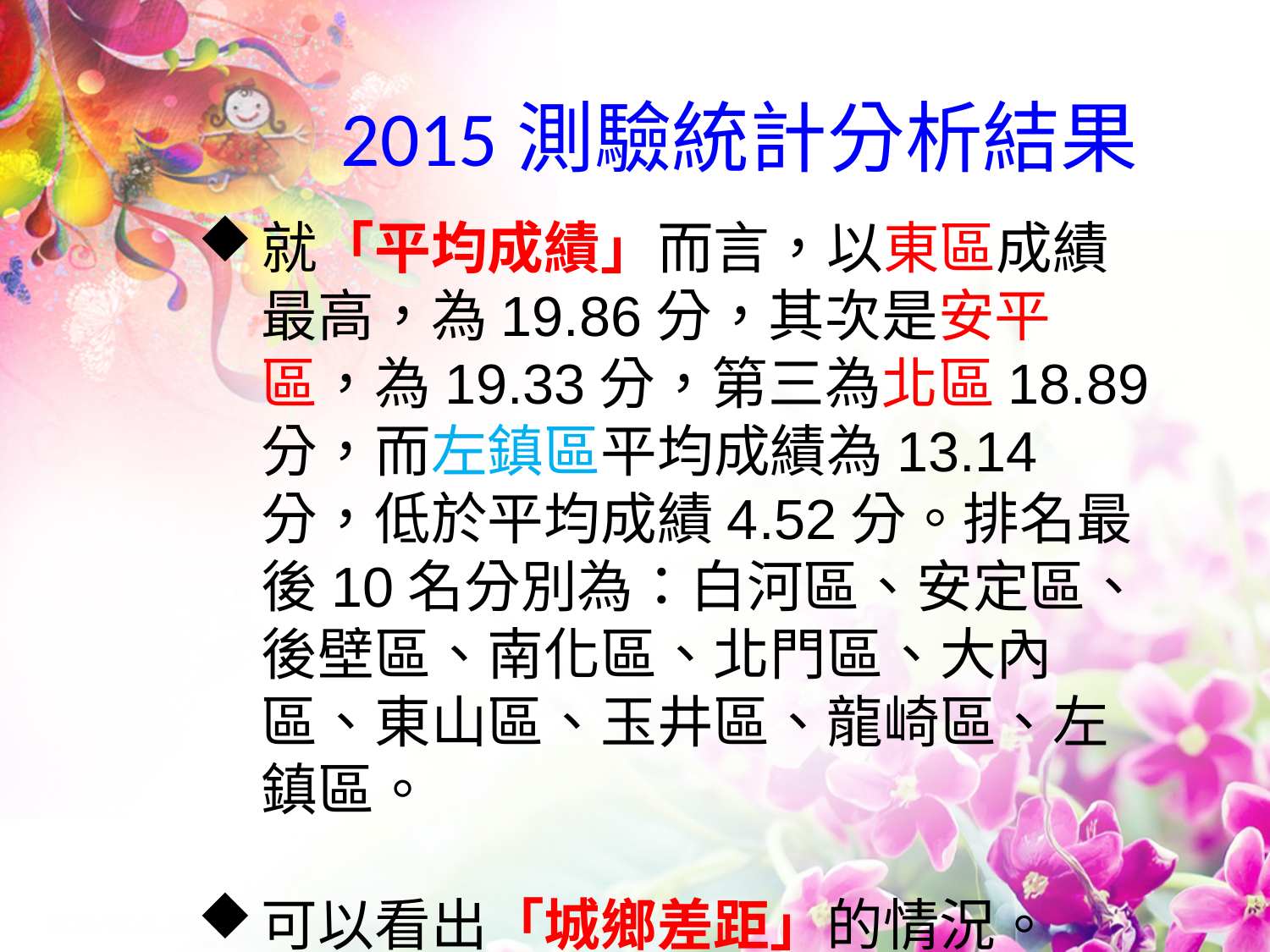

# 2015測驗統計分析結果
就「平均成績」而言，以東區成績最高，為19.86分，其次是安平區，為19.33分，第三為北區18.89分，而左鎮區平均成績為13.14分，低於平均成績4.52分。排名最後10名分別為：白河區、安定區、後壁區、南化區、北門區、大內區、東山區、玉井區、龍崎區、左鎮區。

可以看出「城鄉差距」的情況。